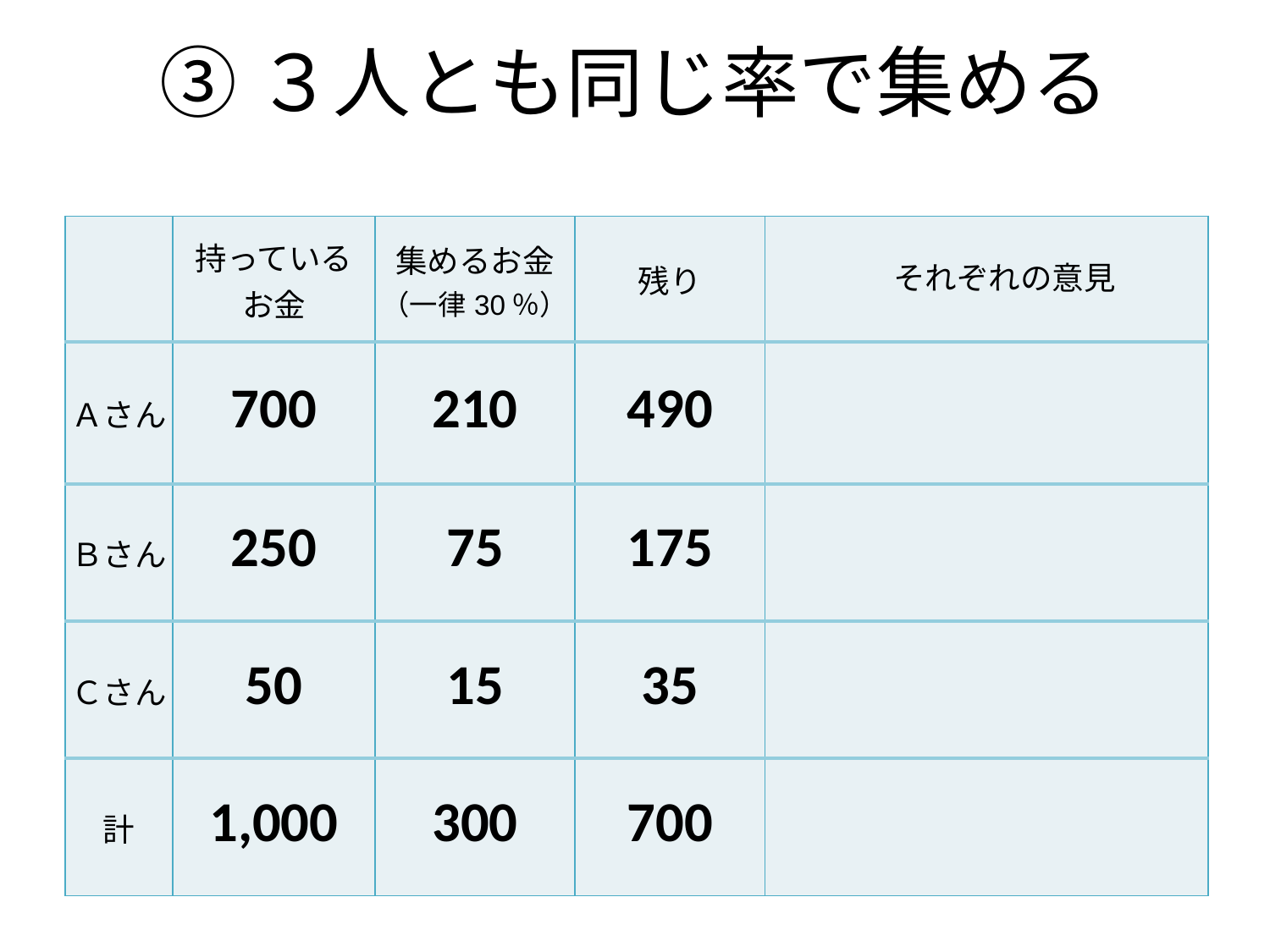

③３人とも同じ率で集める
|  | 持っている お金 | 集めるお金 （一律30％） | 残り | それぞれの意見 |
| --- | --- | --- | --- | --- |
| Ａさん | 700 | 210 | 490 |  |
| Ｂさん | 250 | 75 | 175 |  |
| Ｃさん | 50 | 15 | 35 |  |
| 計 | 1,000 | 300 | 700 |  |